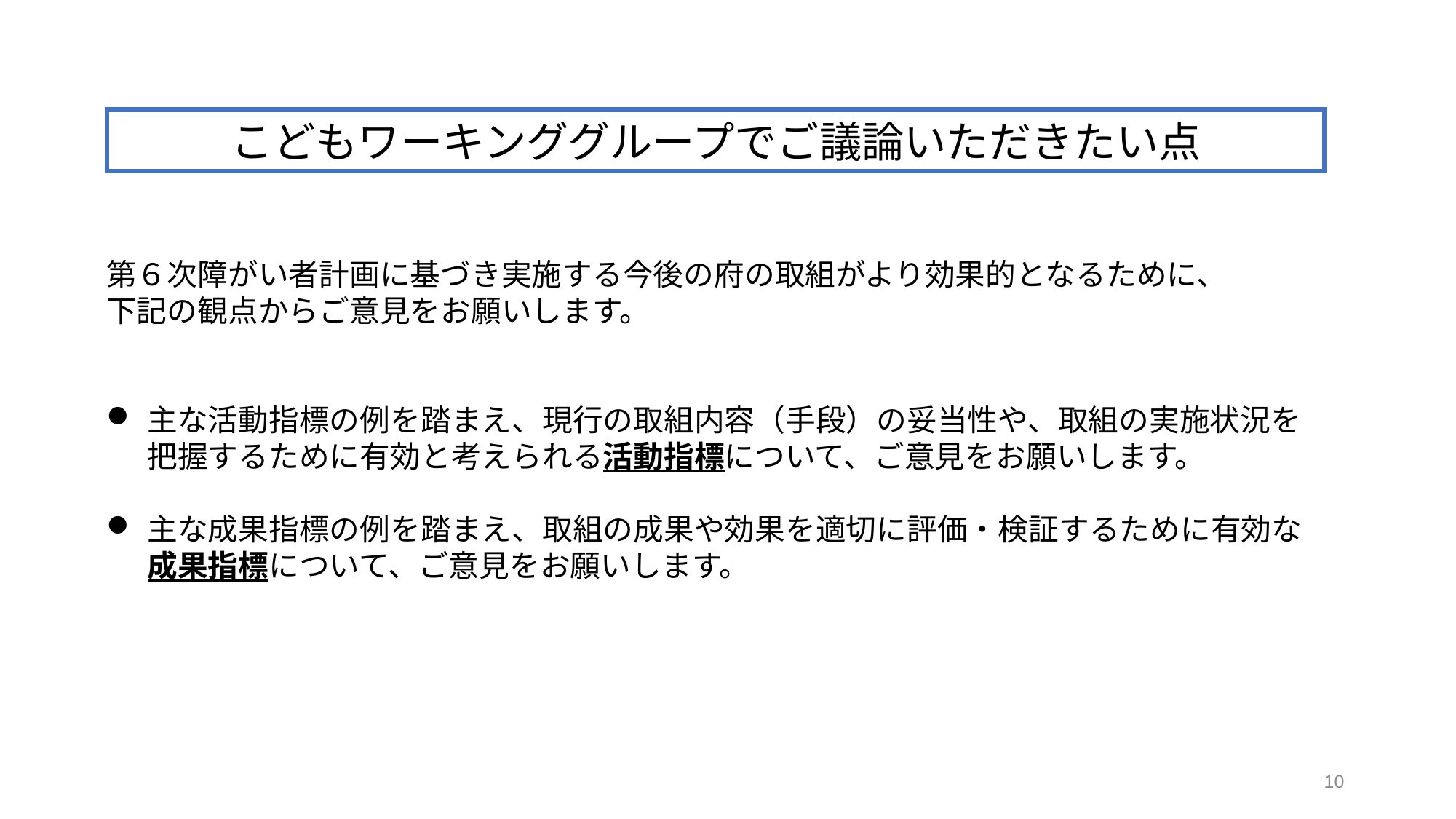

こどもワーキンググループでご議論いただきたい点
第６次障がい者計画に基づき実施する今後の府の取組がより効果的となるために、
下記の観点からご意見をお願いします。

主な活動指標の例を踏まえ、現行の取組内容（手段）の妥当性や、取組の実施状況を把握するために有効と考えられる活動指標について、ご意見をお願いします。

主な成果指標の例を踏まえ、取組の成果や効果を適切に評価・検証するために有効な成果指標について、ご意見をお願いします。

10